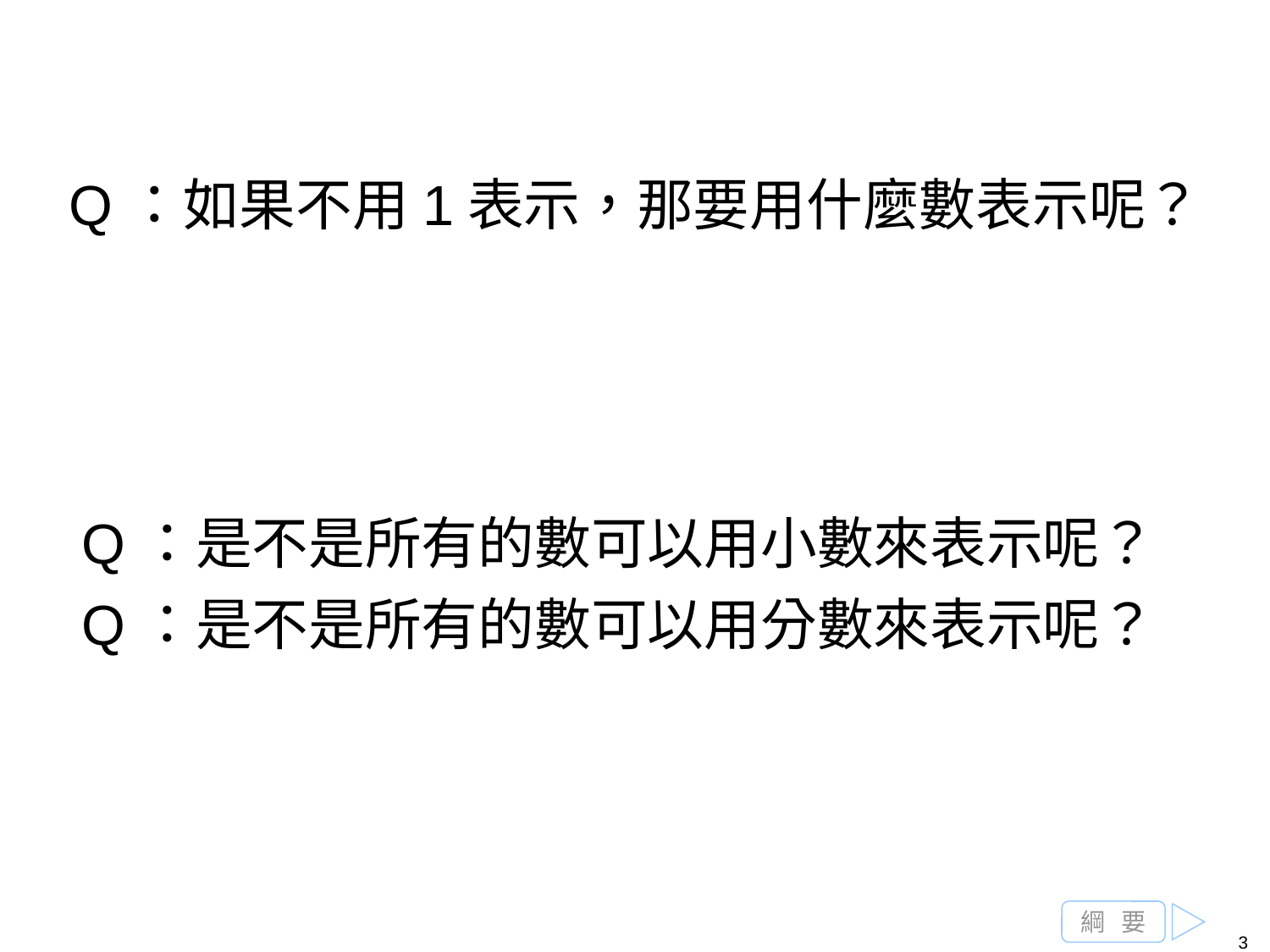

#
Q：如果不用1表示，那要用什麼數表示呢？
Q：是不是所有的數可以用小數來表示呢？
Q：是不是所有的數可以用分數來表示呢？
31